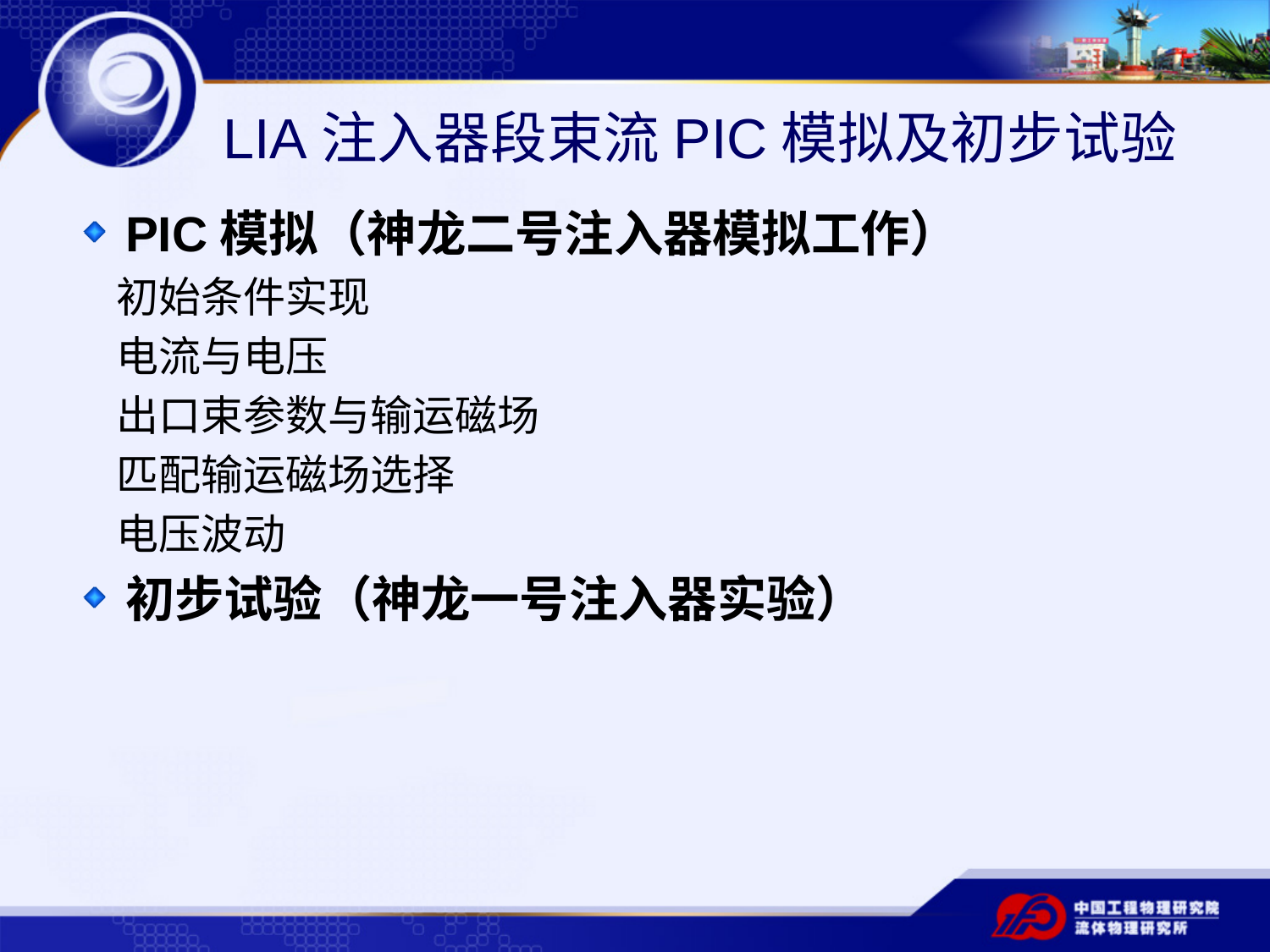

# LIA注入器段束流PIC模拟及初步试验
PIC模拟（神龙二号注入器模拟工作）
   初始条件实现
   电流与电压
   出口束参数与输运磁场
   匹配输运磁场选择
   电压波动
初步试验（神龙一号注入器实验）